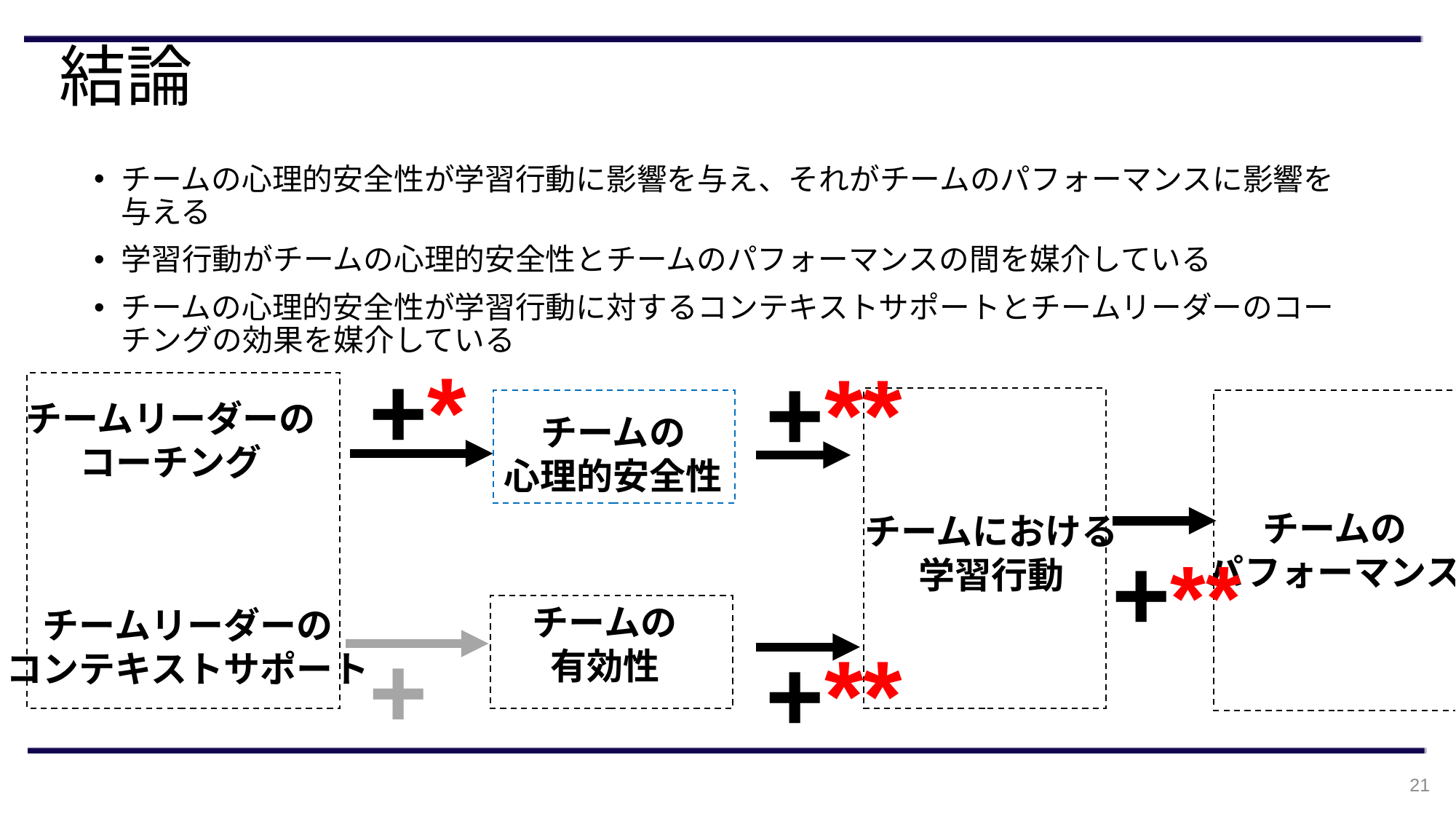

# 結論
チームの心理的安全性が学習行動に影響を与え、それがチームのパフォーマンスに影響を与える
学習行動がチームの心理的安全性とチームのパフォーマンスの間を媒介している
チームの心理的安全性が学習行動に対するコンテキストサポートとチームリーダーのコーチングの効果を媒介している

+*
+**

チームリーダーの
コーチング

チームの
心理的安全性
チームの
パフォーマンス
チームにおける
学習行動
+**
チームの
有効性

チームリーダーの
コンテキストサポート

+
+**
21